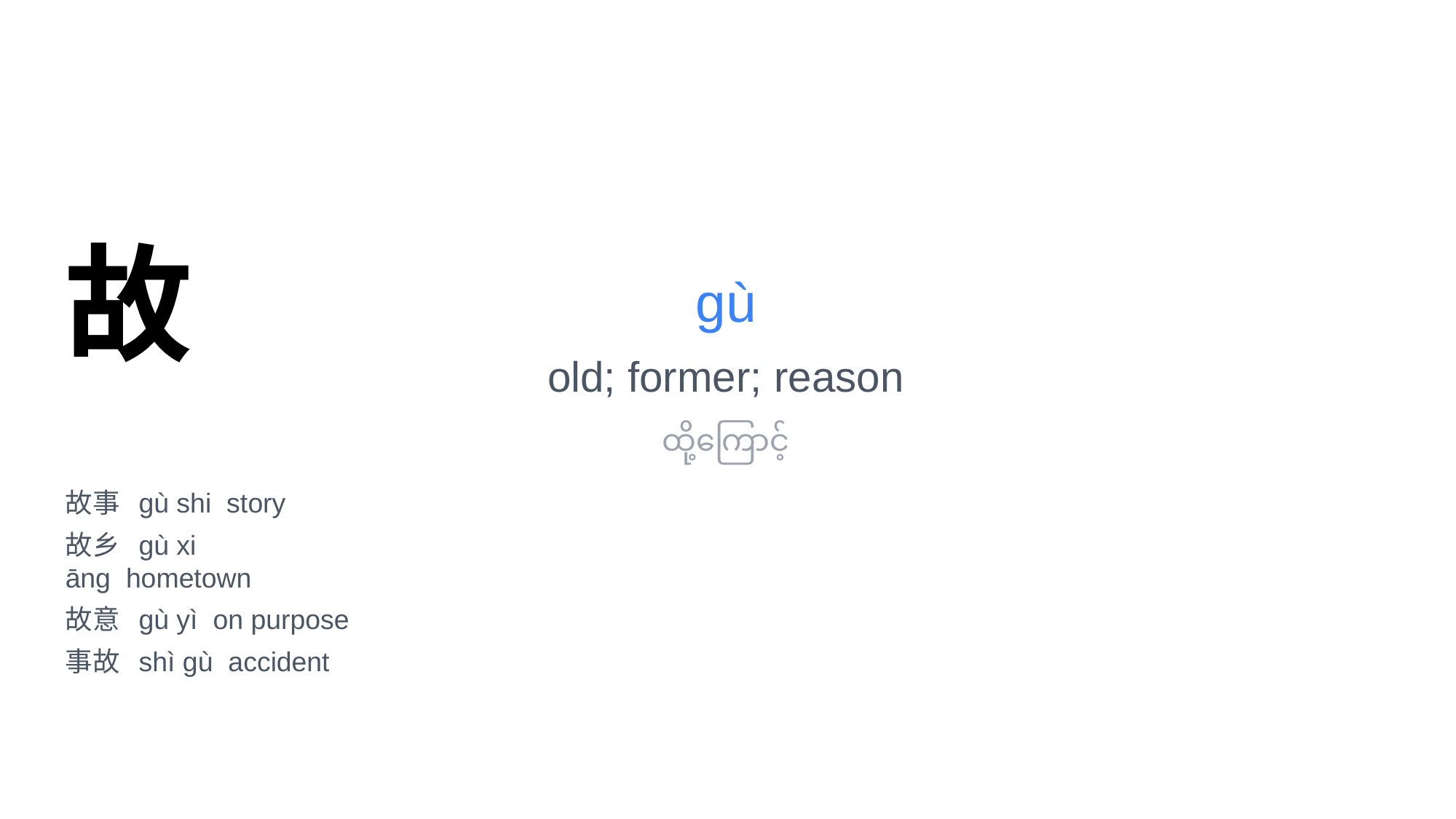

故
gù
old; former; reason
ထို့ကြောင့်
故事  gù shi  story
故乡  gù xi
āng  hometown
故意  gù yì  on purpose
事故  shì gù  accident